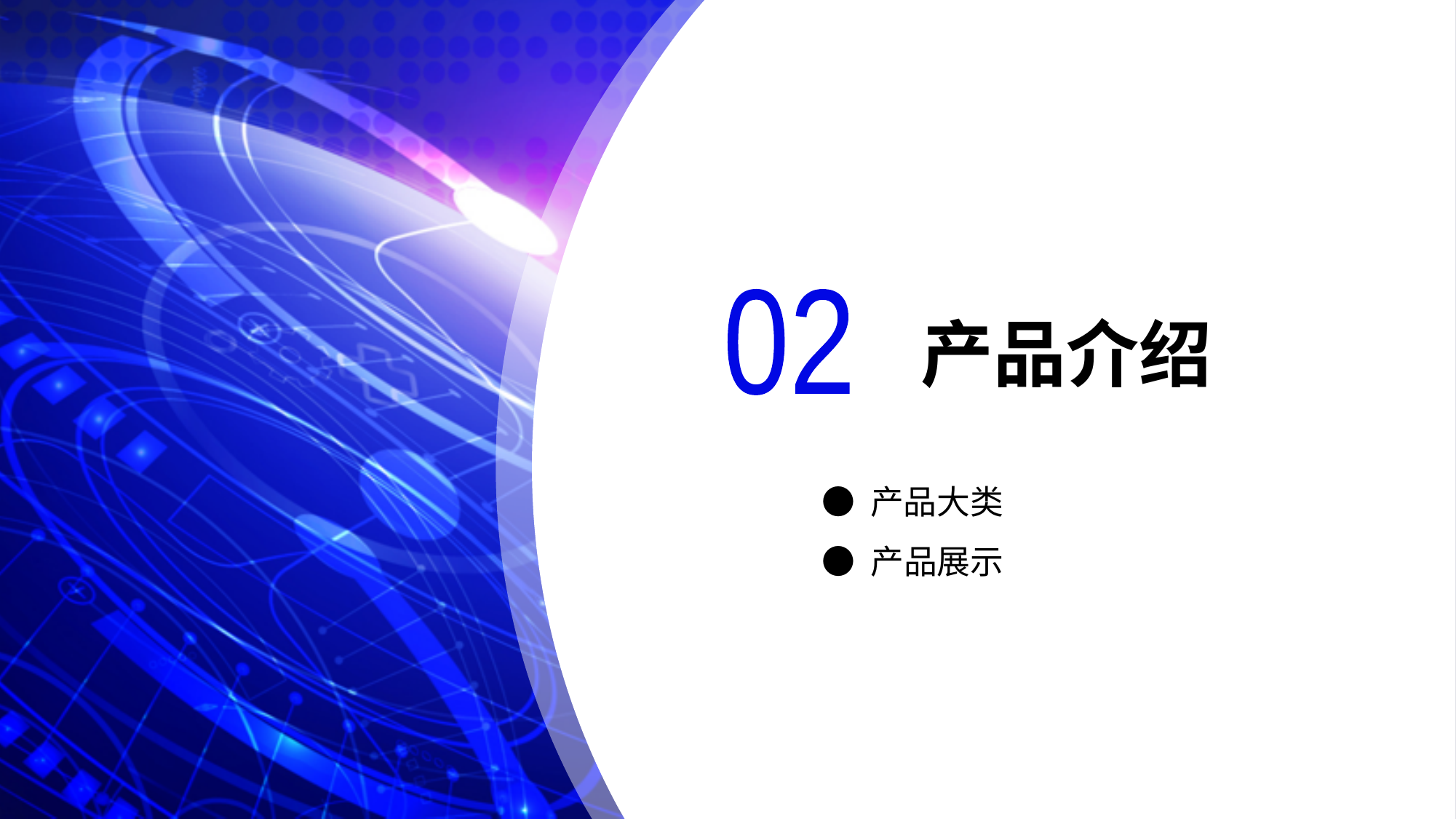

02
# 产品介绍
● 产品大类
● 产品展示